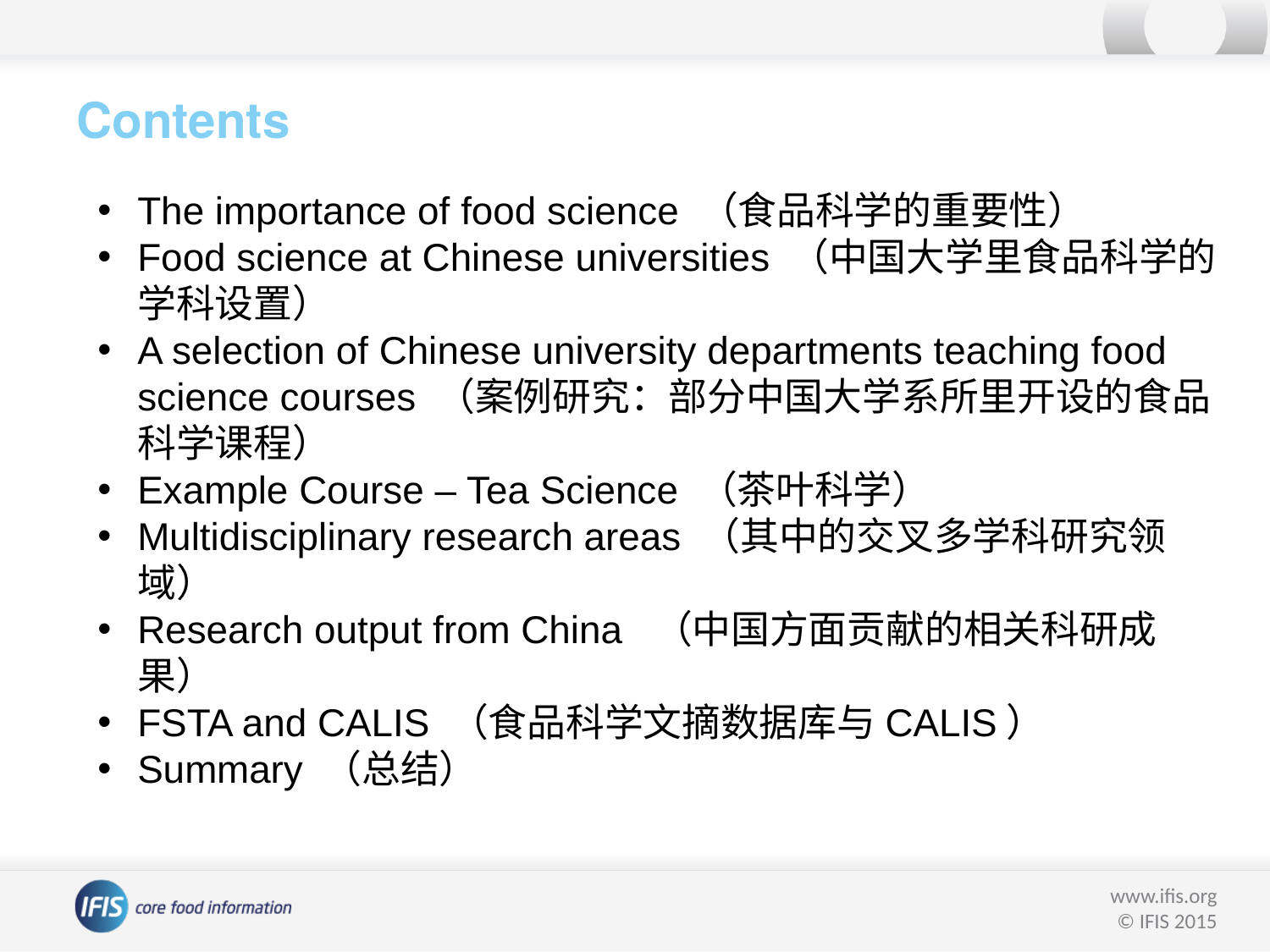

Contents
The importance of food science （食品科学的重要性）
Food science at Chinese universities （中国大学里食品科学的学科设置）
A selection of Chinese university departments teaching food science courses （案例研究：部分中国大学系所里开设的食品科学课程）
Example Course – Tea Science （茶叶科学）
Multidisciplinary research areas （其中的交叉多学科研究领域）
Research output from China  （中国方面贡献的相关科研成果）
FSTA and CALIS （食品科学文摘数据库与CALIS）
Summary （总结）